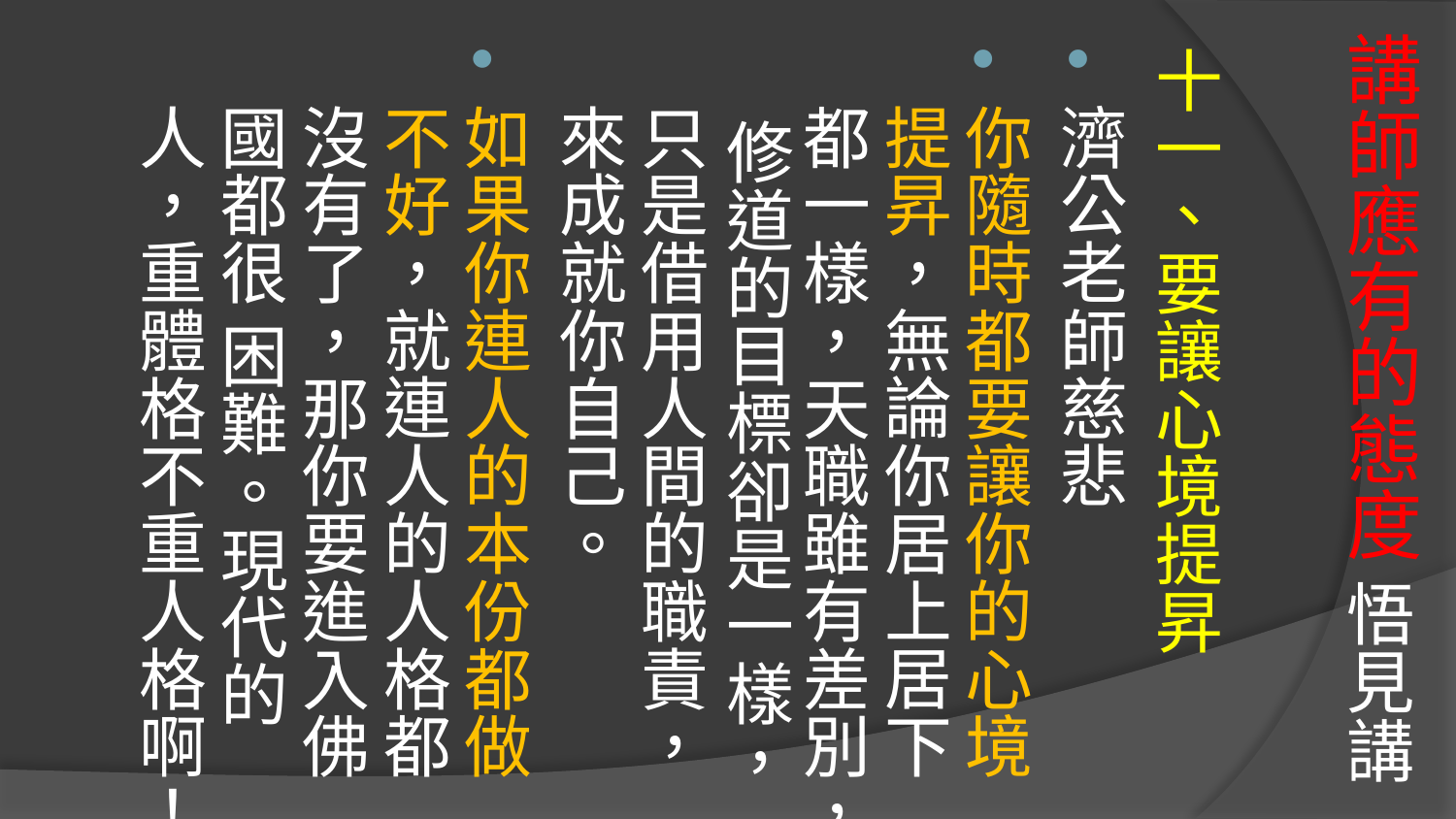

# 講師應有的態度 悟見講
十一、要讓心境提昇
濟公老師慈悲
你隨時都要讓你的心境提昇，無論你居上居下都一樣，天職雖有差別， 修道的目標卻是一樣，只是借用人間的職責，來成就你自己。
如果你連人的本份都做不好，就連人的人格都沒有了，那你要進入佛國都很 困難。現代的人，重體格不重人格啊！